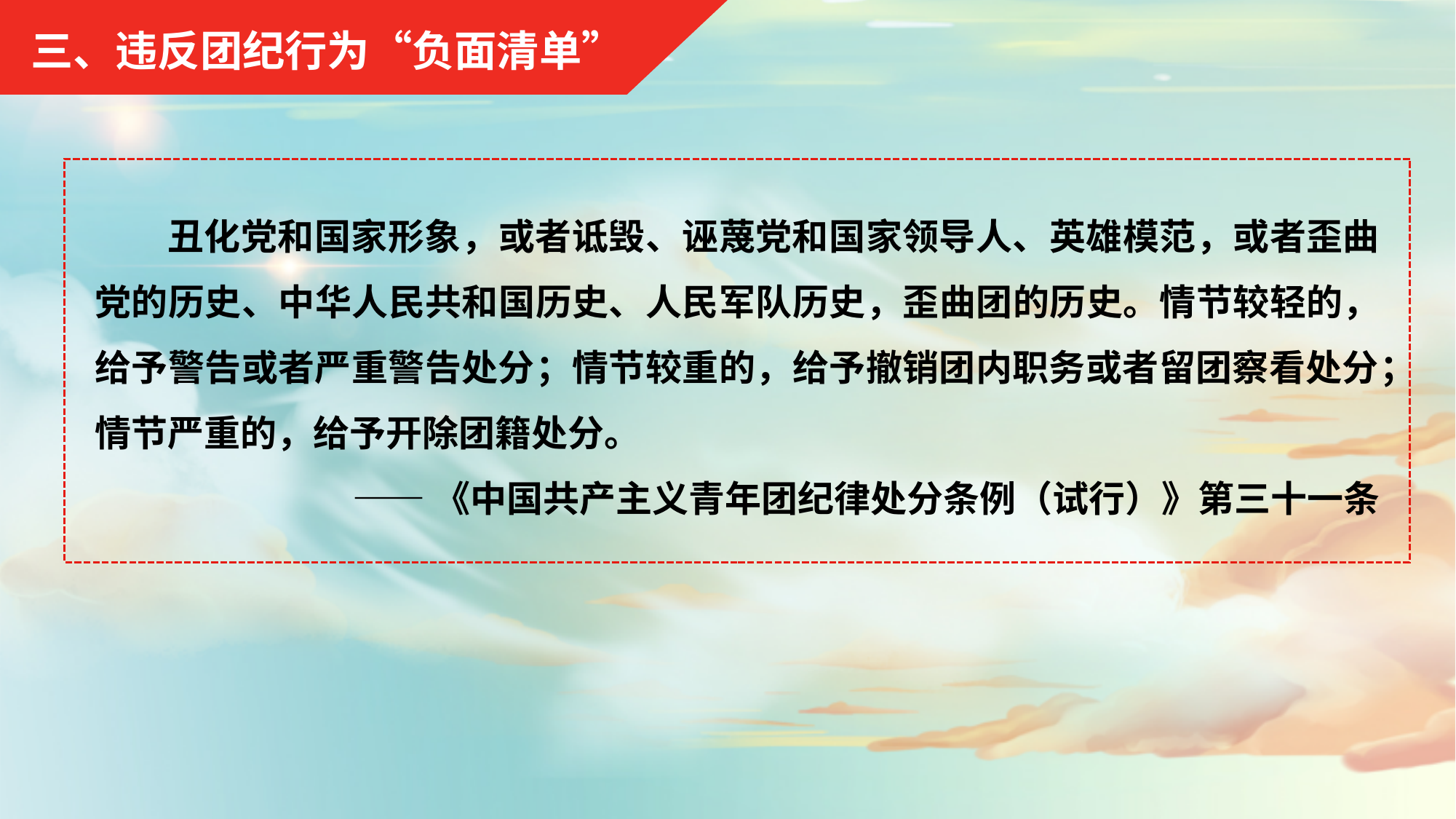

三、违反团纪行为“负面清单”

丑化党和国家形象，或者诋毁、诬蔑党和国家领导人、英雄模范，或者歪曲党的历史、中华人民共和国历史、人民军队历史，歪曲团的历史。情节较轻的，给予警告或者严重警告处分；情节较重的，给予撤销团内职务或者留团察看处分；情节严重的，给予开除团籍处分。
——《中国共产主义青年团纪律处分条例（试行）》第三十一条